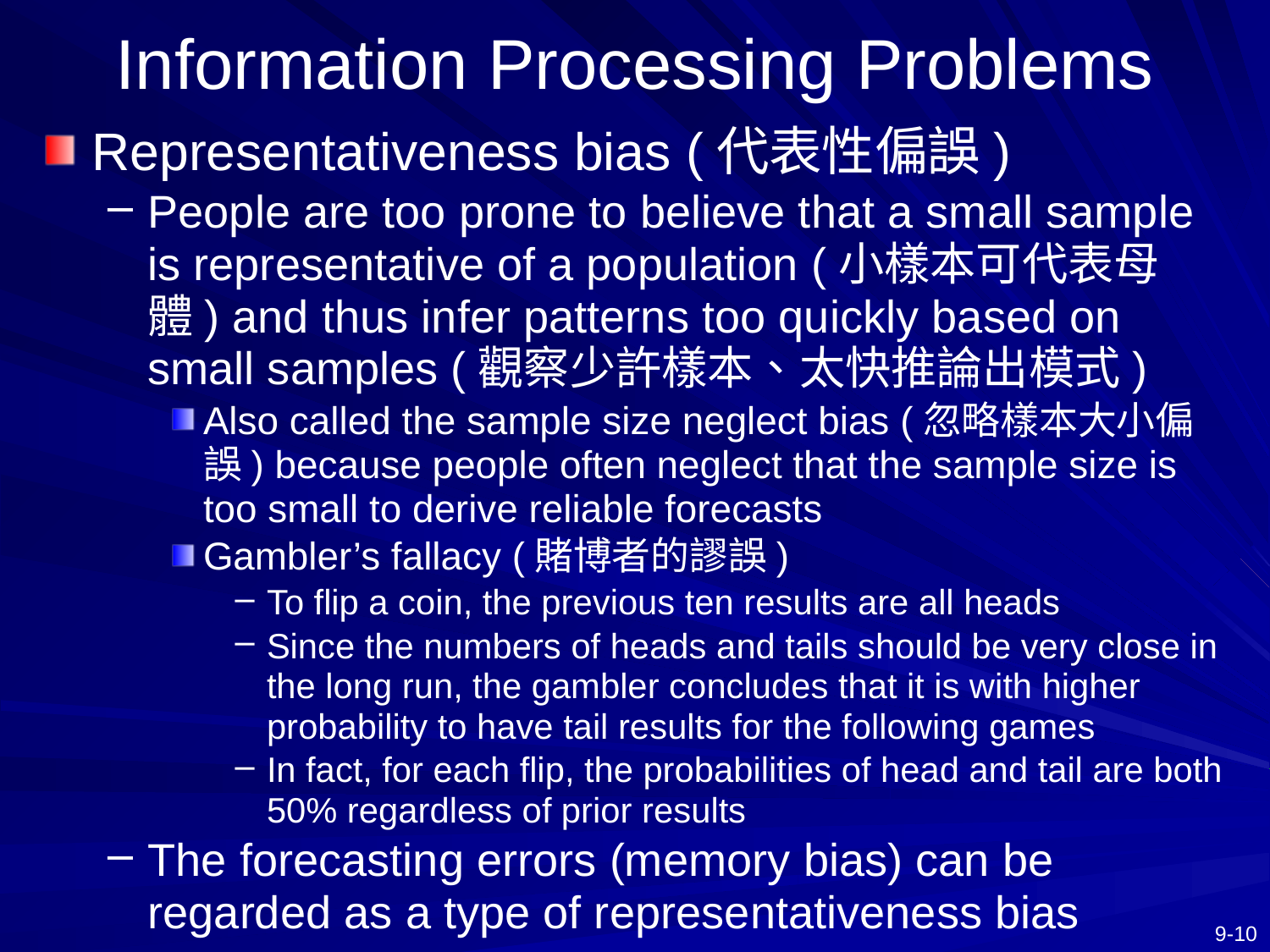

# Information Processing Problems
Representativeness bias (代表性偏誤)
People are too prone to believe that a small sample is representative of a population (小樣本可代表母體) and thus infer patterns too quickly based on small samples (觀察少許樣本、太快推論出模式)
Also called the sample size neglect bias (忽略樣本大小偏誤) because people often neglect that the sample size is too small to derive reliable forecasts
Gambler’s fallacy (賭博者的謬誤)
To flip a coin, the previous ten results are all heads
Since the numbers of heads and tails should be very close in the long run, the gambler concludes that it is with higher probability to have tail results for the following games
In fact, for each flip, the probabilities of head and tail are both 50% regardless of prior results
The forecasting errors (memory bias) can be regarded as a type of representativeness bias